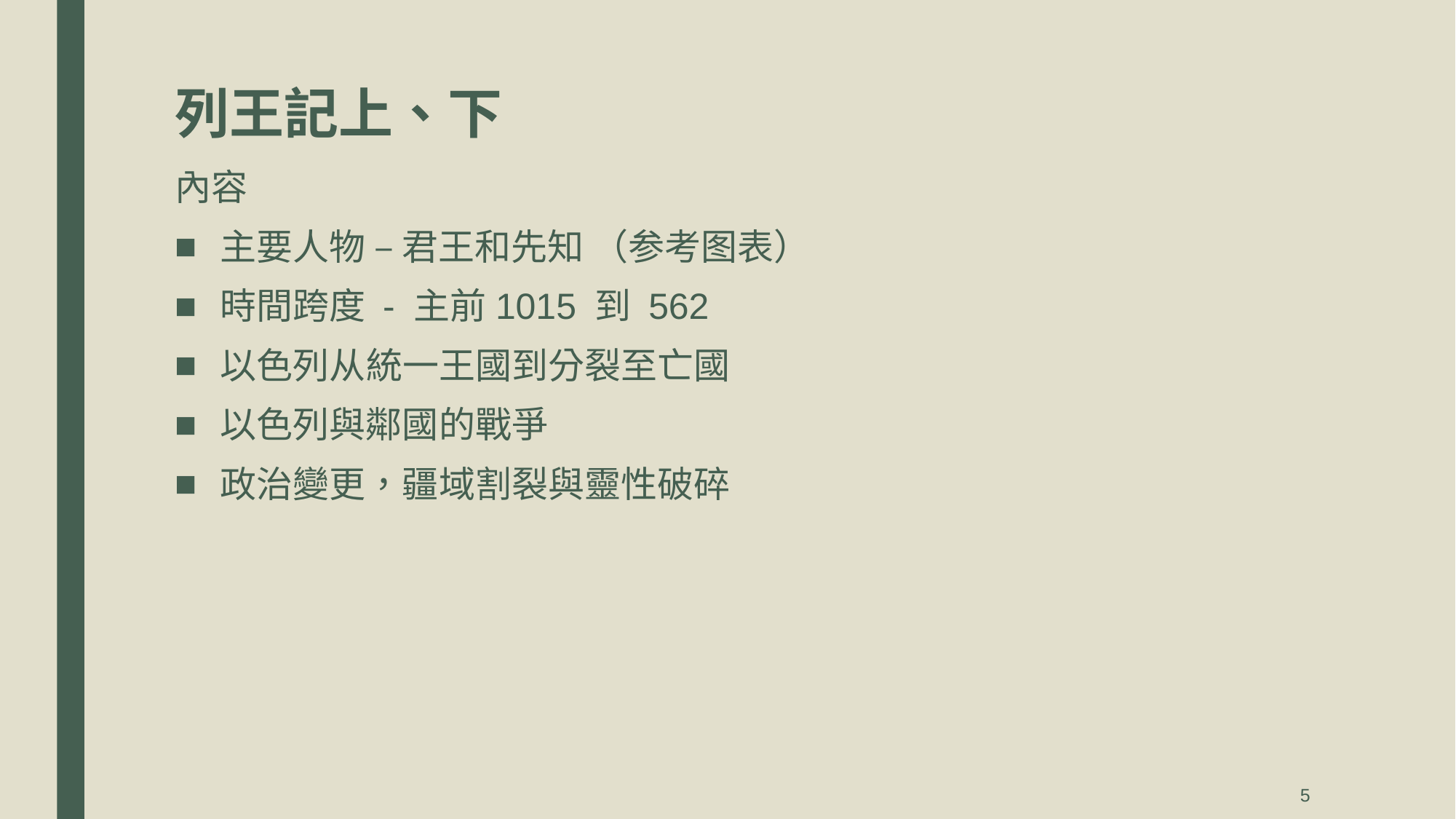

# 列王記上、下
內容
主要人物 – 君王和先知 （参考图表）
時間跨度 - 主前1015 到 562
以色列从統一王國到分裂至亡國
以色列與鄰國的戰爭
政治變更，疆域割裂與靈性破碎

5